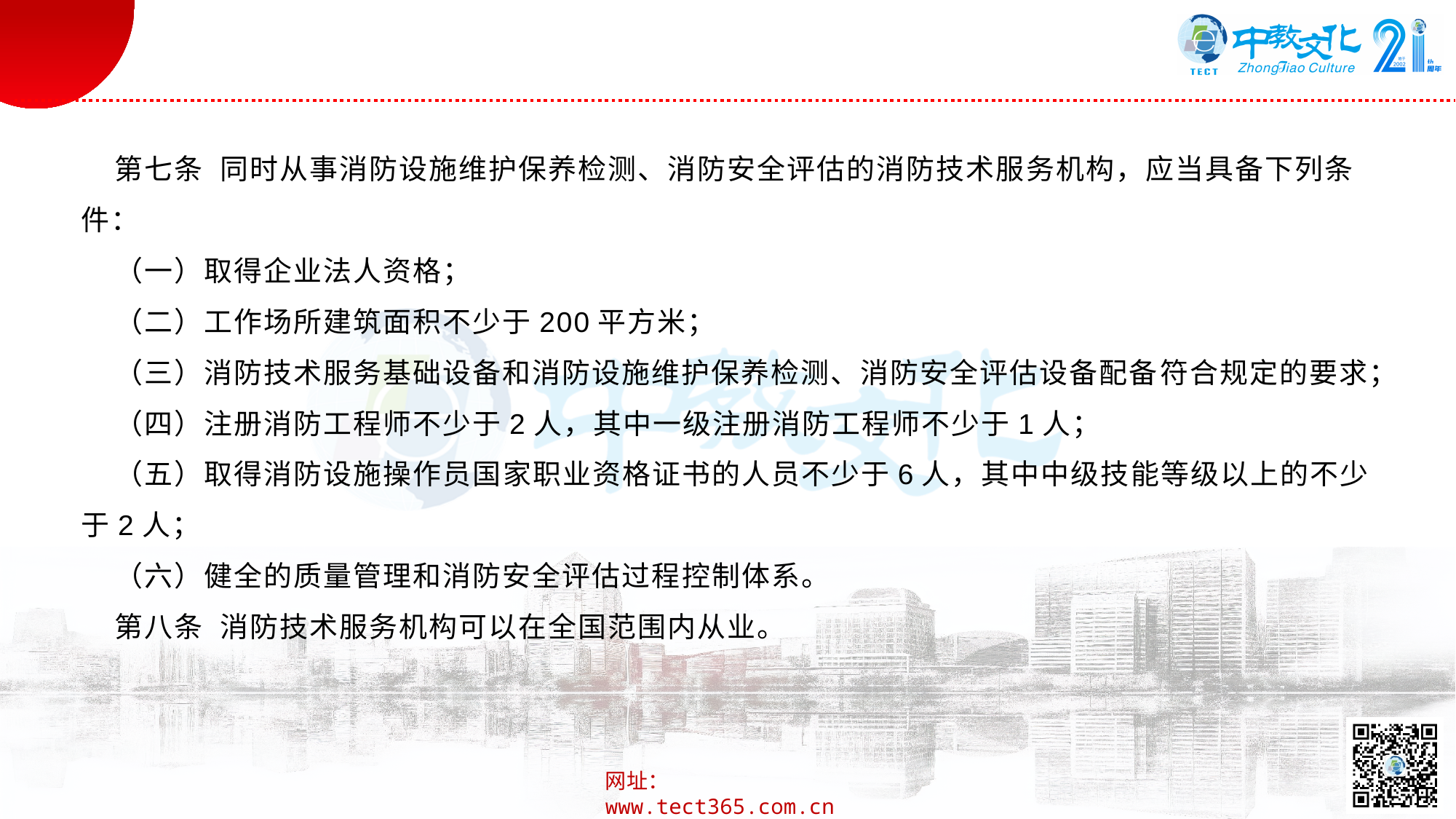

第七条  同时从事消防设施维护保养检测、消防安全评估的消防技术服务机构，应当具备下列条件：
（一）取得企业法人资格；
（二）工作场所建筑面积不少于200平方米；
（三）消防技术服务基础设备和消防设施维护保养检测、消防安全评估设备配备符合规定的要求；
（四）注册消防工程师不少于2人，其中一级注册消防工程师不少于1人；
（五）取得消防设施操作员国家职业资格证书的人员不少于6人，其中中级技能等级以上的不少于2人；
（六）健全的质量管理和消防安全评估过程控制体系。
第八条  消防技术服务机构可以在全国范围内从业。